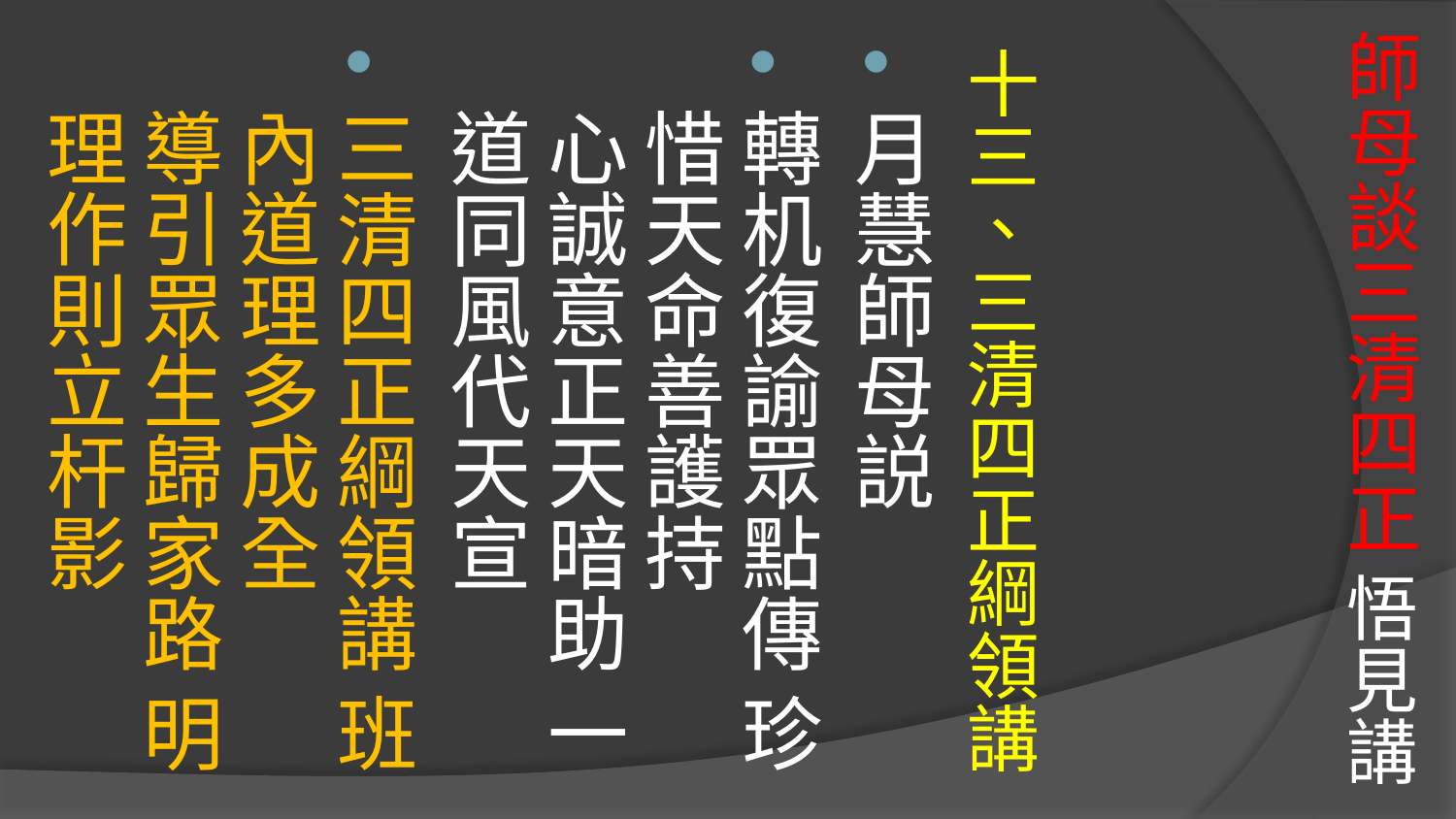

# 師母談三清四正 悟見講
十三、三清四正綱領講
月慧師母説
轉机復諭眾點傳 珍惜天命善護持
心誠意正天暗助 一道同風代天宣
三清四正綱領講 班內道理多成全
導引眾生歸家路 明理作則立杆影